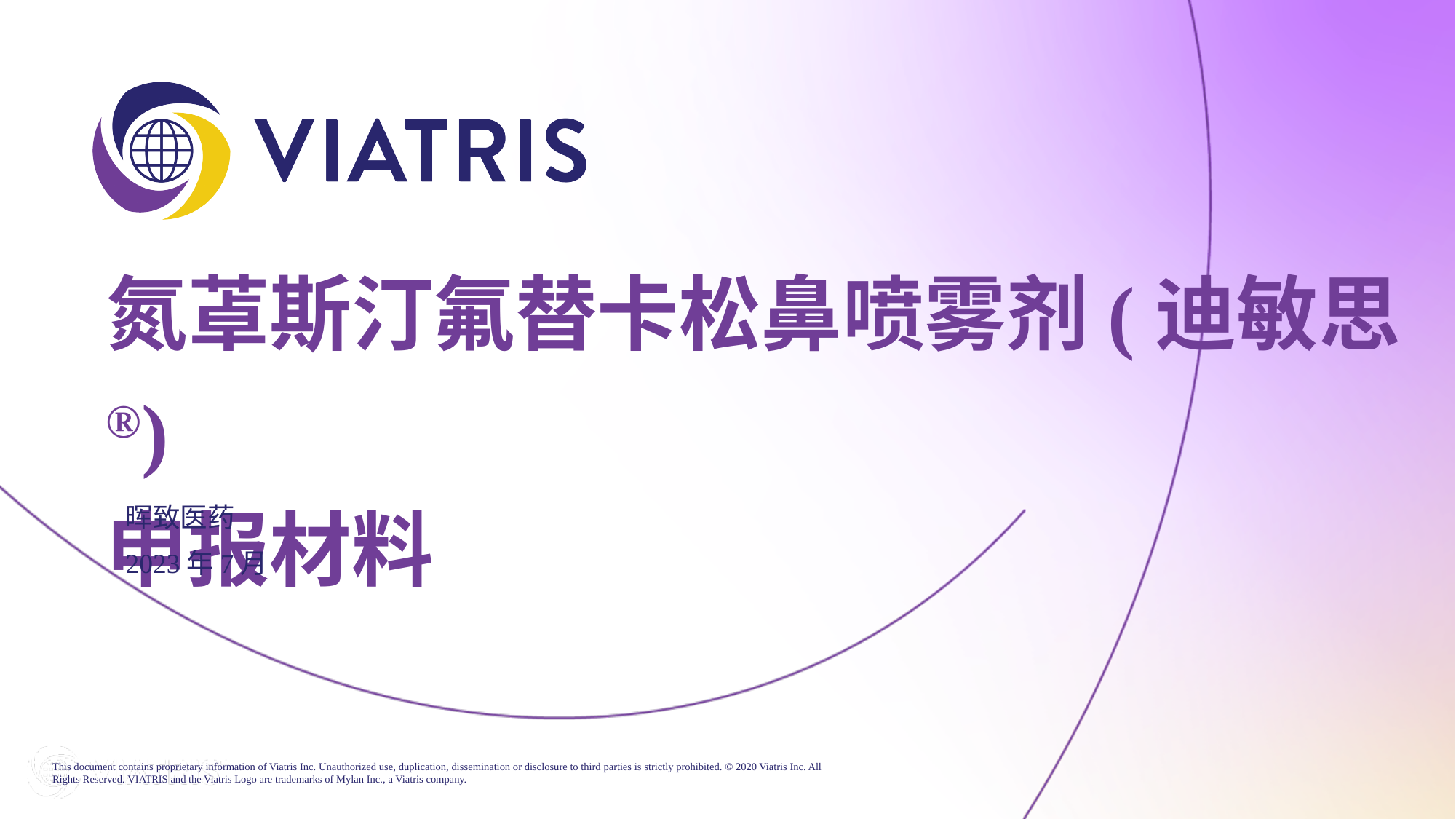

# 氮䓬斯汀氟替卡松鼻喷雾剂(迪敏思®) 申报材料
晖致医药
2023年7月
This document contains proprietary information of Viatris Inc. Unauthorized use, duplication, dissemination or disclosure to third parties is strictly prohibited. © 2020 Viatris Inc. All Rights Reserved. VIATRIS and the Viatris Logo are trademarks of Mylan Inc., a Viatris company.